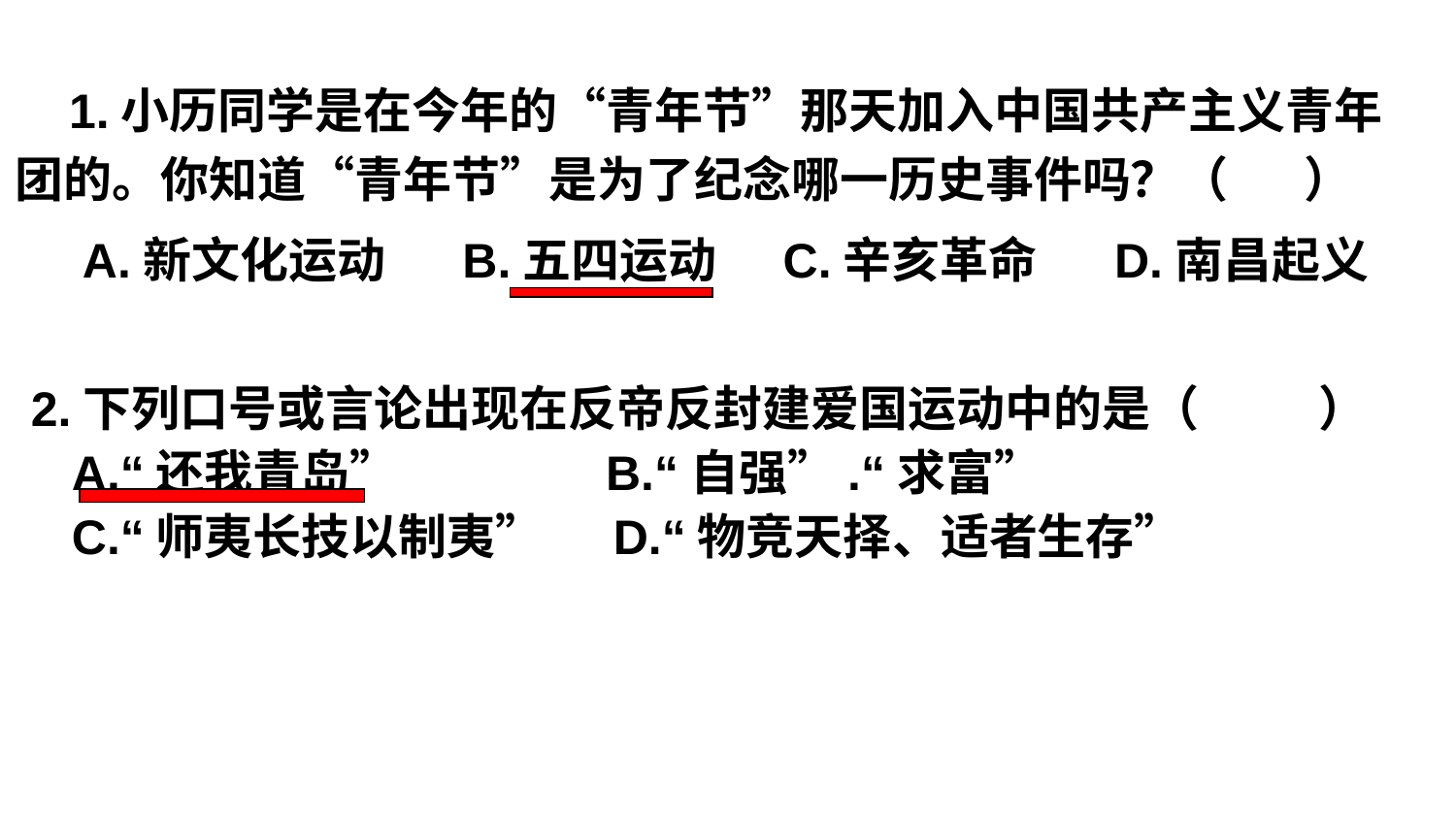

1.小历同学是在今年的“青年节”那天加入中国共产主义青年团的。你知道“青年节”是为了纪念哪一历史事件吗？（       ）
     A.新文化运动      B.五四运动     C.辛亥革命      D.南昌起义

2.下列口号或言论出现在反帝反封建爱国运动中的是（　　  ）
   A.“还我青岛”         　　B.“自强”.“求富”
   C.“师夷长技以制夷”	D.“物竞天择、适者生存”